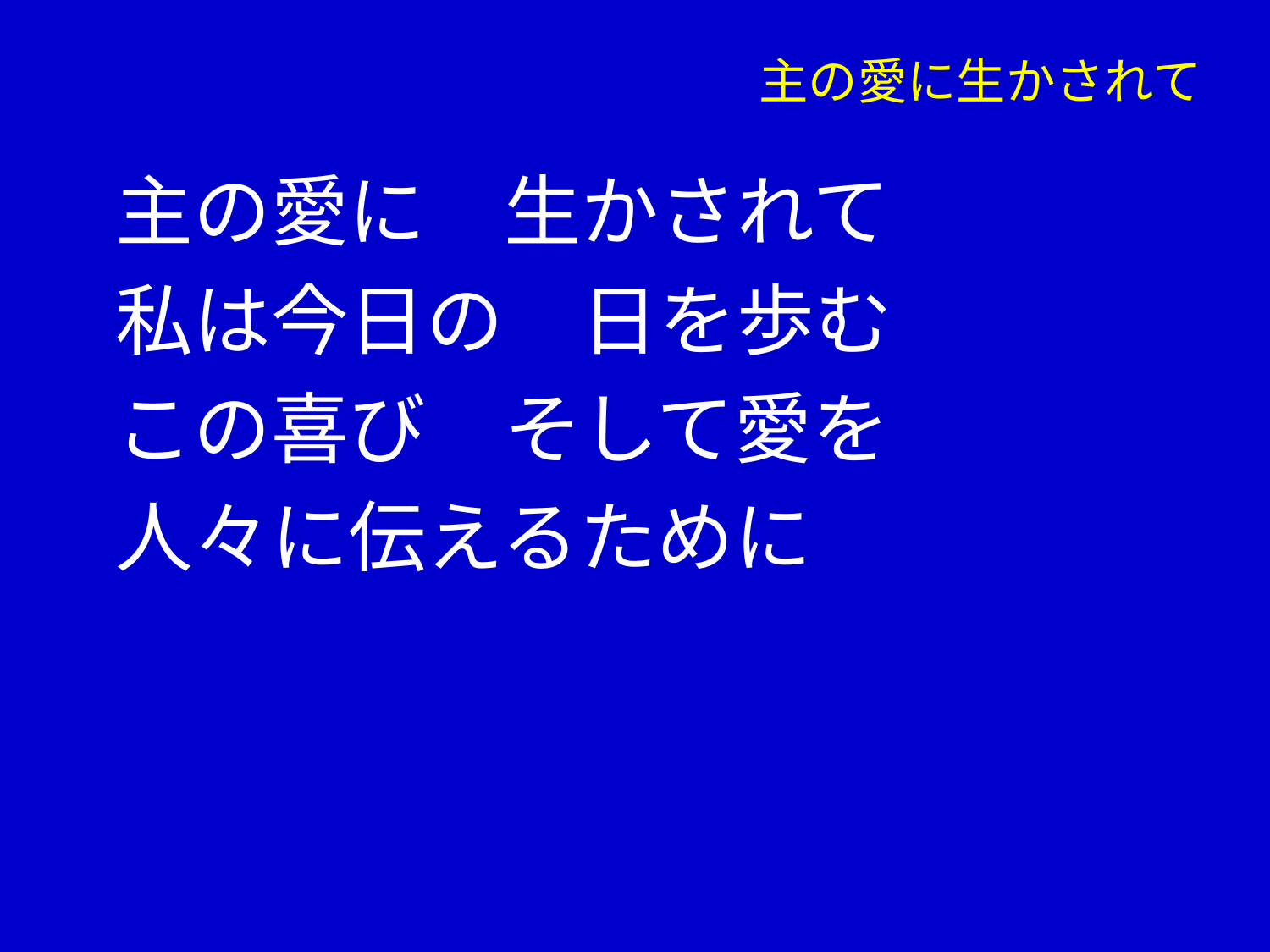

# 主の愛に生かされて
主の愛に　生かされて
私は今日の　日を歩む
この喜び　そして愛を
人々に伝えるために